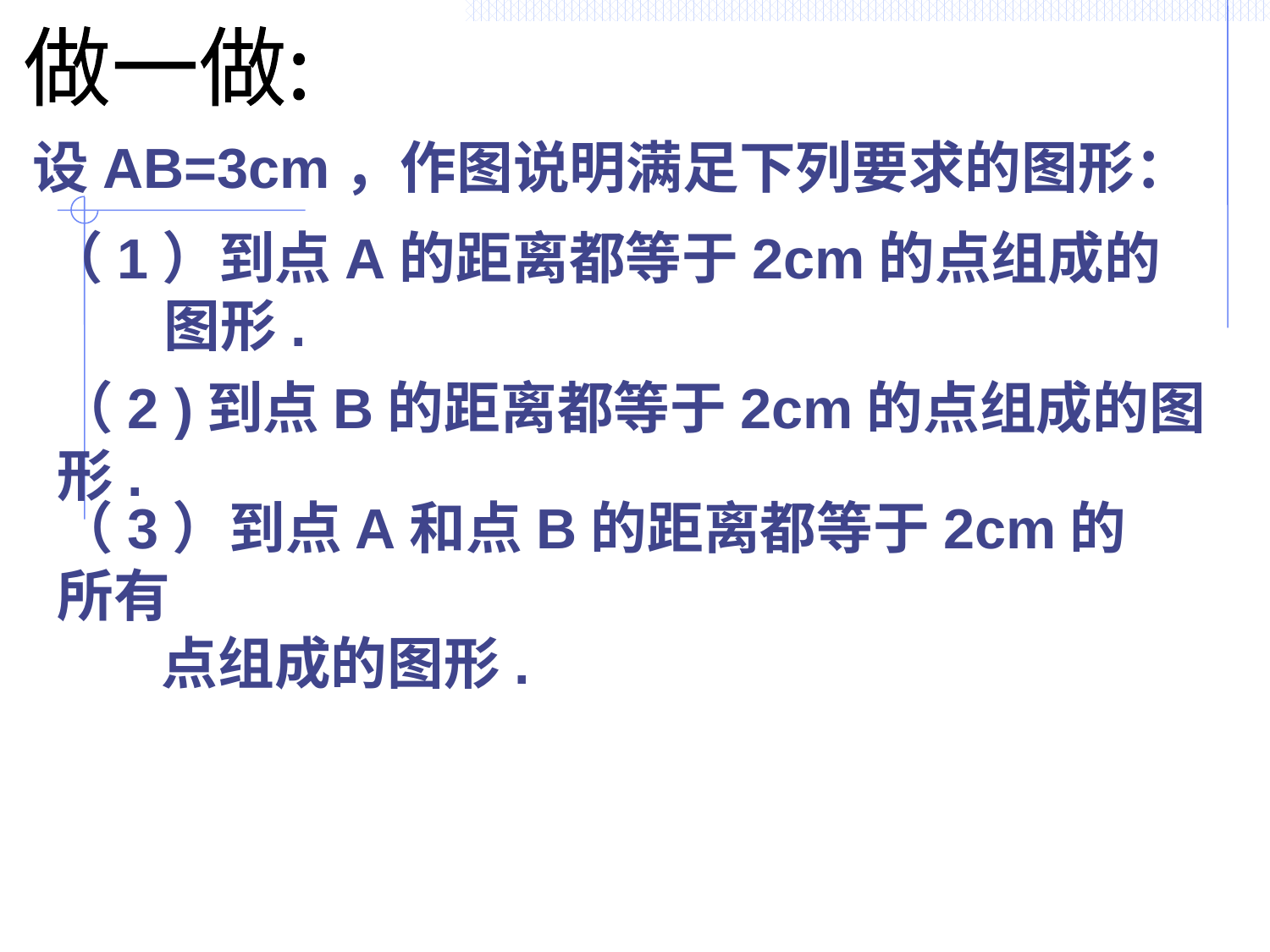

做一做:
设AB=3cm，作图说明满足下列要求的图形：
（1）到点A的距离都等于2cm的点组成的
        图形.
（2 )到点B的距离都等于2cm的点组成的图形.
（3）到点A和点B的距离都等于2cm的所有
       点组成的图形.